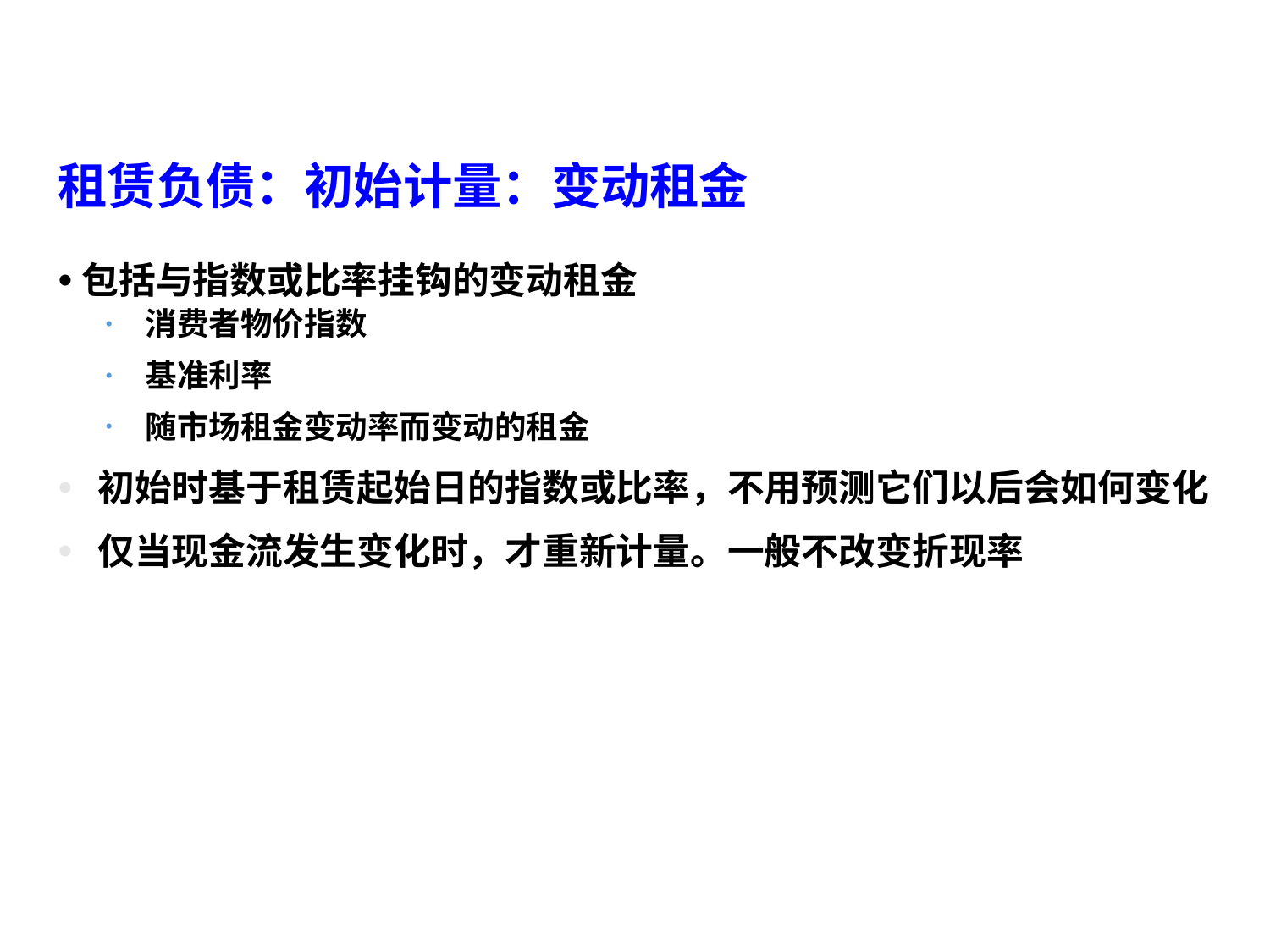

# 租赁负债：初始计量：变动租金
包括与指数或比率挂钩的变动租金
消费者物价指数
基准利率
随市场租金变动率而变动的租金
初始时基于租赁起始日的指数或比率，不用预测它们以后会如何变化
仅当现金流发生变化时，才重新计量。一般不改变折现率

31